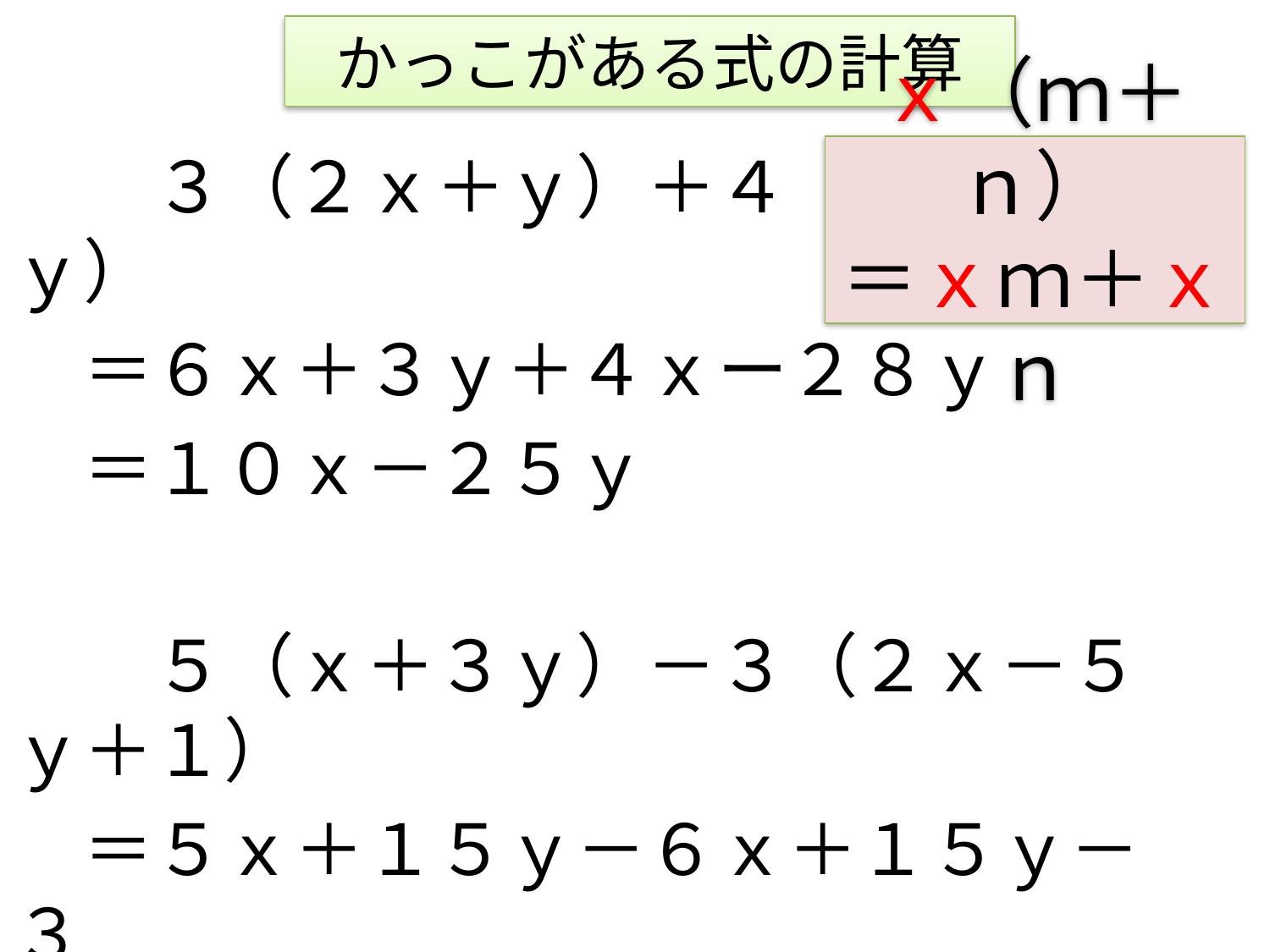

# かっこがある式の計算
　　３（２ｘ＋ｙ）＋４（ｘ－７ｙ）
　＝６ｘ＋３ｙ＋４ｘー２８ｙ
　＝１０ｘ－２５ｙ

　　５（ｘ＋３ｙ）－３（２ｘ－５ｙ＋１）
　＝５ｘ＋１５ｙ－６ｘ＋１５ｙ－３
　＝５ｘ－６ｘ＋１５ｙ＋１５ｙ－３
　＝ーｘ＋３０ｙ－３
ｘ（ｍ＋ｎ）
＝ｘｍ＋ｘｎ